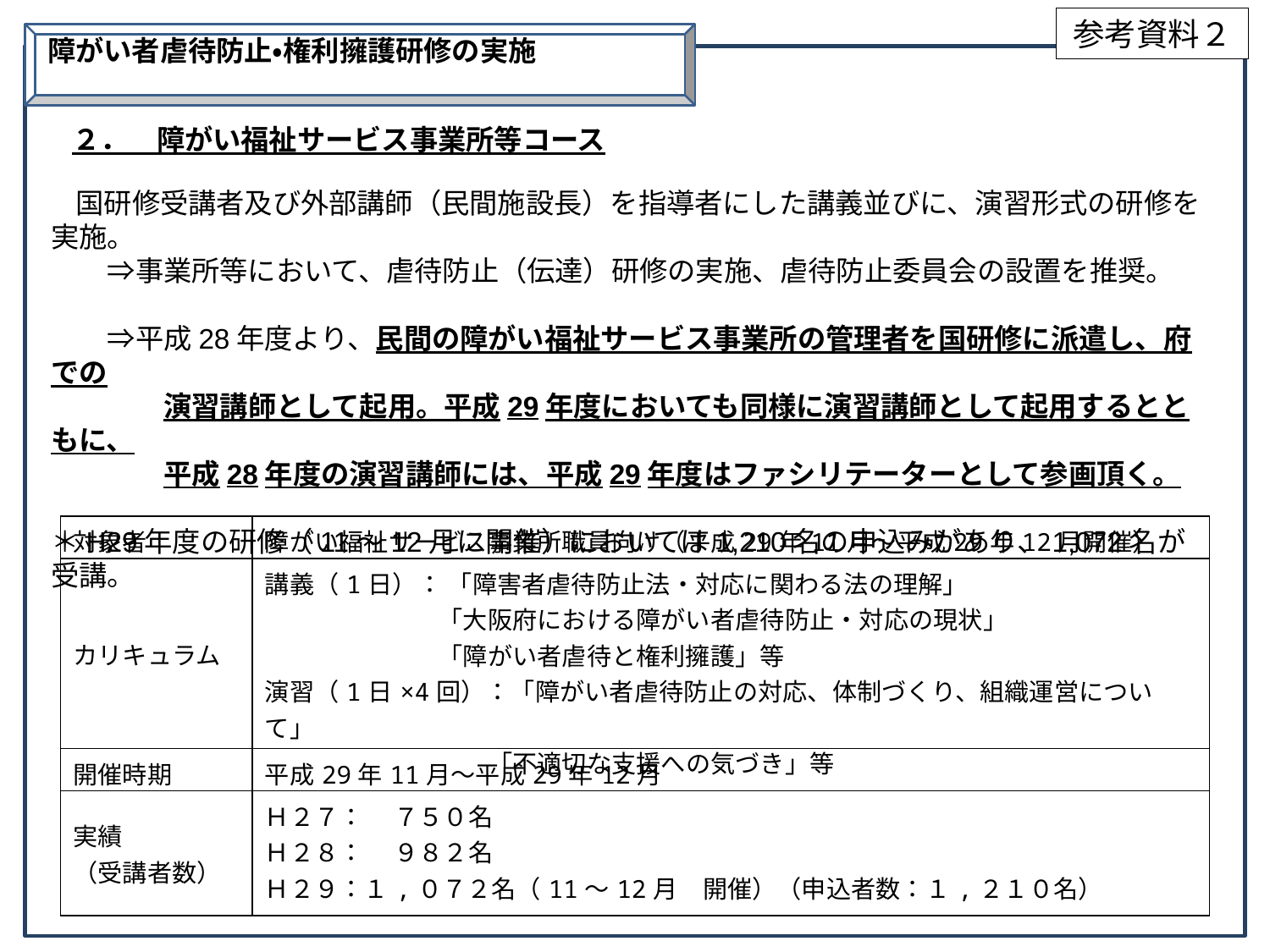

参考資料２
障がい者虐待防止・権利擁護研修の実施

　２．　障がい福祉サービス事業所等コース

　国研修受講者及び外部講師（民間施設長）を指導者にした講義並びに、演習形式の研修を実施。
　　⇒事業所等において、虐待防止（伝達）研修の実施、虐待防止委員会の設置を推奨。

　　⇒平成28年度より、民間の障がい福祉サービス事業所の管理者を国研修に派遣し、府での
　　　　演習講師として起用。平成29年度においても同様に演習講師として起用するとともに、
　　　　平成28年度の演習講師には、平成29年度はファシリテーターとして参画頂く。

＊H29年度の研修（11～12月に開催）においては1,210名の申込みがあり、1,072名が受講。
| 対象者 | 障がい福祉サービス事業所職員向け（平成29年11月～平成29年12月開催） |
| --- | --- |
| カリキュラム | 講義（1日）： 「障害者虐待防止法・対応に関わる法の理解」 　　　　　　　「大阪府における障がい者虐待防止・対応の現状」 　　　　　　　「障がい者虐待と権利擁護」等 演習（1日×4回）：「障がい者虐待防止の対応、体制づくり、組織運営について」 　　　　　　　　　「不適切な支援への気づき」等 |
| 開催時期 | 平成29年11月～平成29年12月 |
| 実績 （受講者数） | Ｈ２７：　 ７５０名 Ｈ２８：　 ９８２名 Ｈ２９：１,０７２名（11～12月　開催）（申込者数：１,２１０名） |